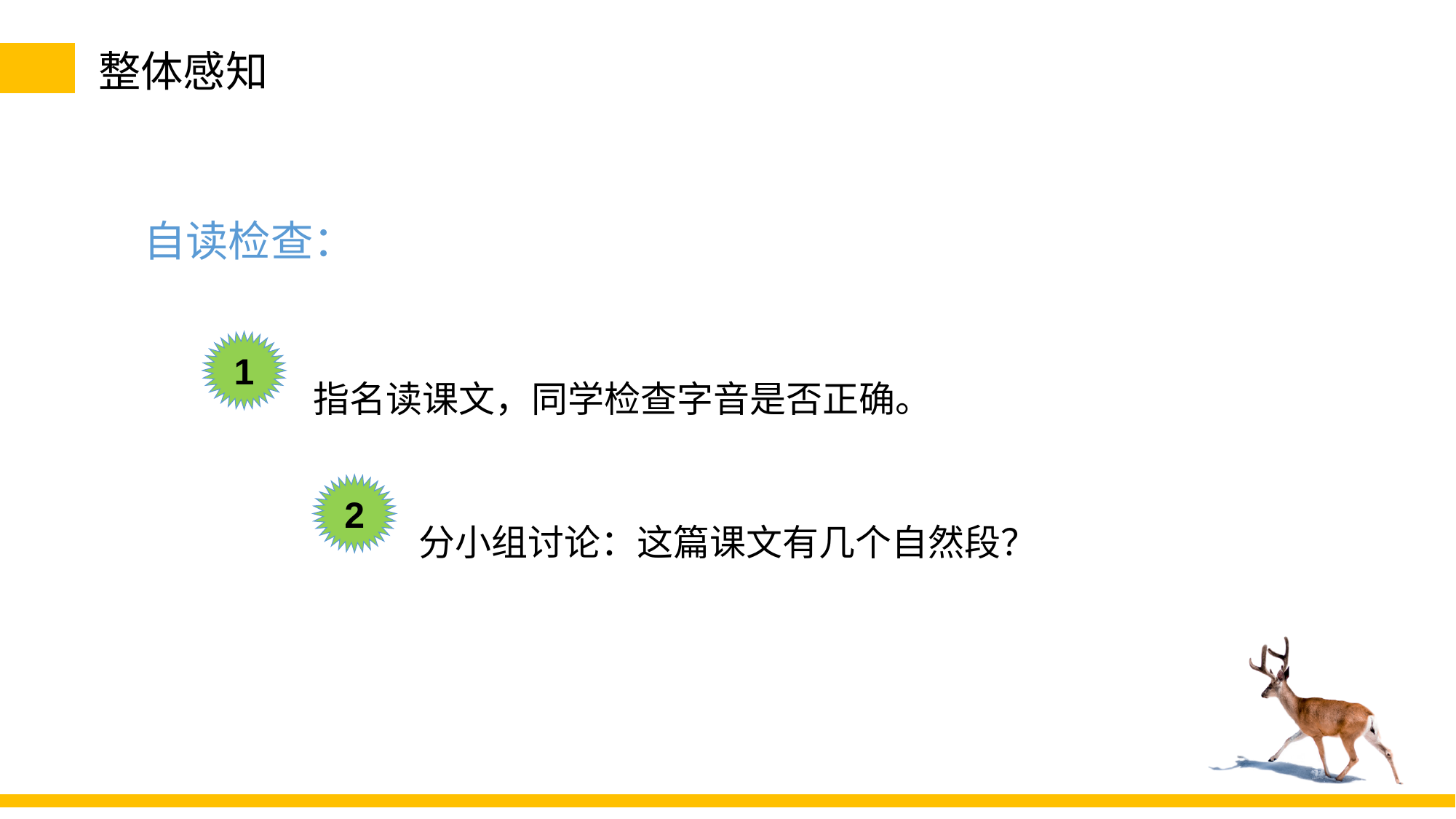

整体感知
自读检查：
    指名读课文，同学检查字音是否正确。
1
分小组讨论：这篇课文有几个自然段？
2